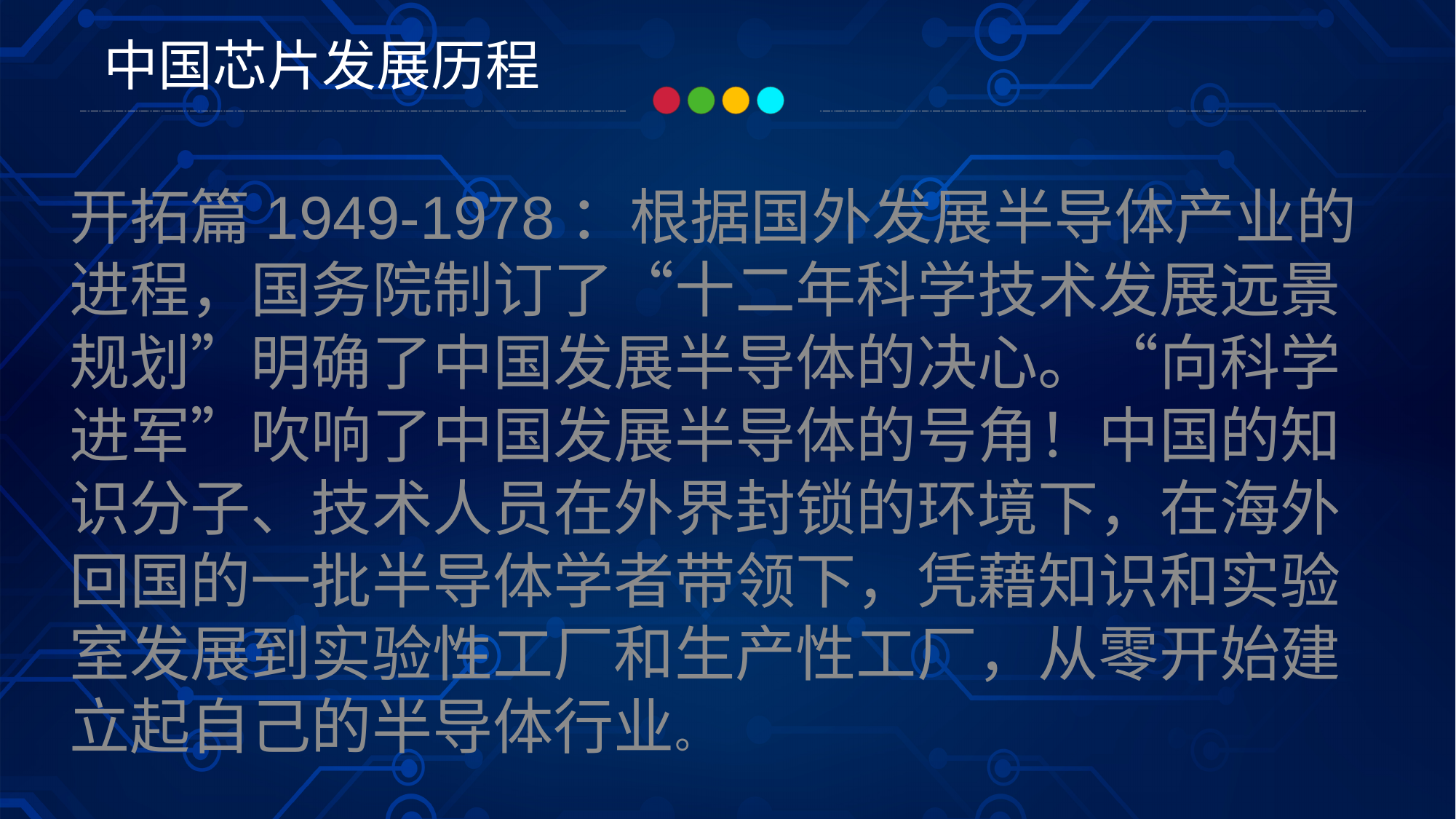

中国芯片发展历程
开拓篇1949-1978：根据国外发展半导体产业的进程，国务院制订了“十二年科学技术发展远景规划”明确了中国发展半导体的决心。“向科学进军”吹响了中国发展半导体的号角！中国的知识分子、技术人员在外界封锁的环境下，在海外回国的一批半导体学者带领下，凭藉知识和实验室发展到实验性工厂和生产性工厂，从零开始建立起自己的半导体行业。